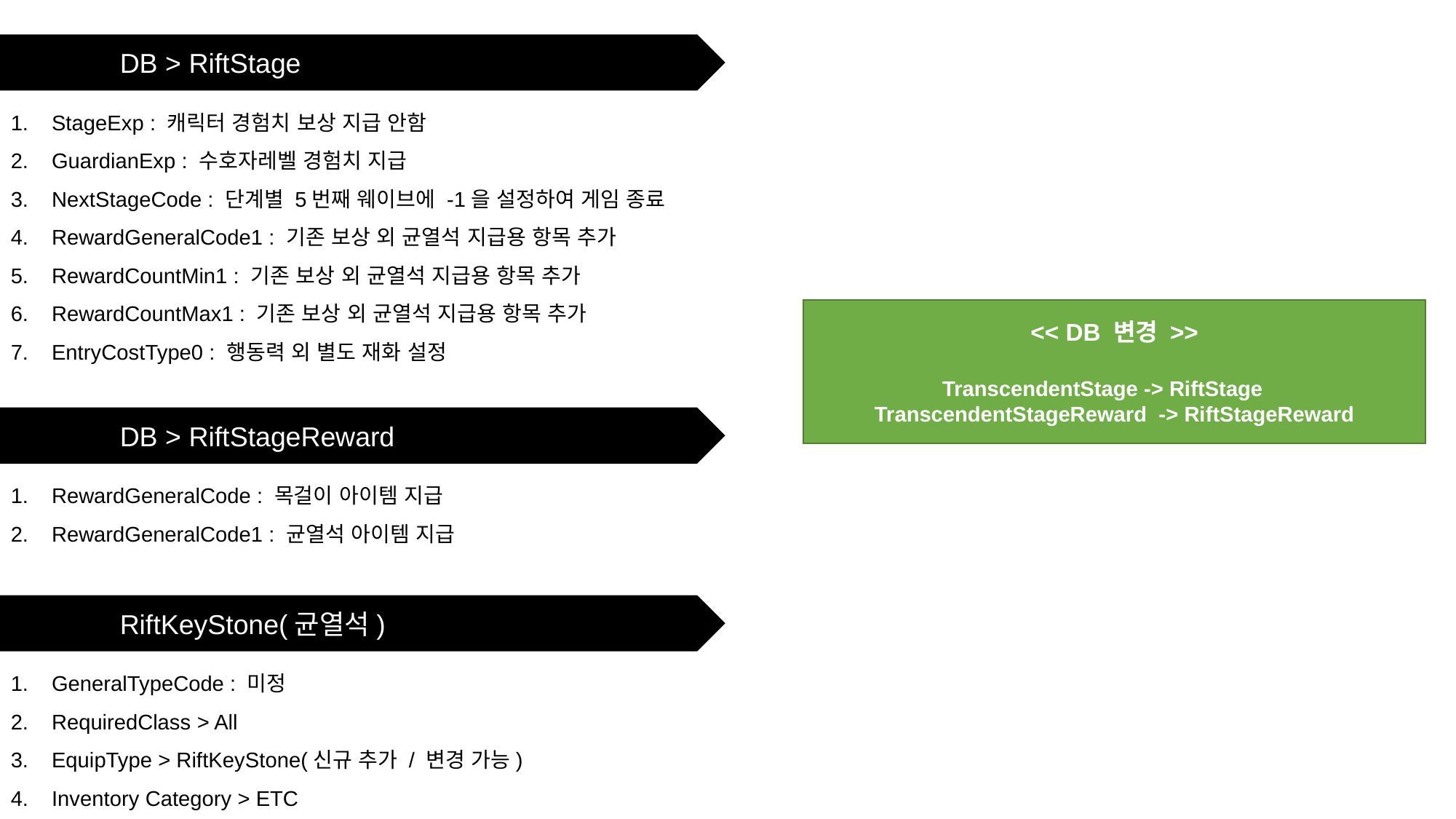

DB > RiftStage
StageExp : 캐릭터 경험치 보상 지급 안함
GuardianExp : 수호자레벨 경험치 지급
NextStageCode : 단계별 5번째 웨이브에 -1을 설정하여 게임 종료
RewardGeneralCode1 : 기존 보상 외 균열석 지급용 항목 추가
RewardCountMin1 : 기존 보상 외 균열석 지급용 항목 추가
RewardCountMax1 : 기존 보상 외 균열석 지급용 항목 추가
EntryCostType0 : 행동력 외 별도 재화 설정
<< DB 변경 >>

TranscendentStage -> RiftStage
TranscendentStageReward  -> RiftStageReward
	DB > RiftStageReward
RewardGeneralCode : 목걸이 아이템 지급
RewardGeneralCode1 : 균열석 아이템 지급
	RiftKeyStone(균열석)
GeneralTypeCode : 미정
RequiredClass > All
EquipType > RiftKeyStone(신규 추가 / 변경 가능)
Inventory Category > ETC